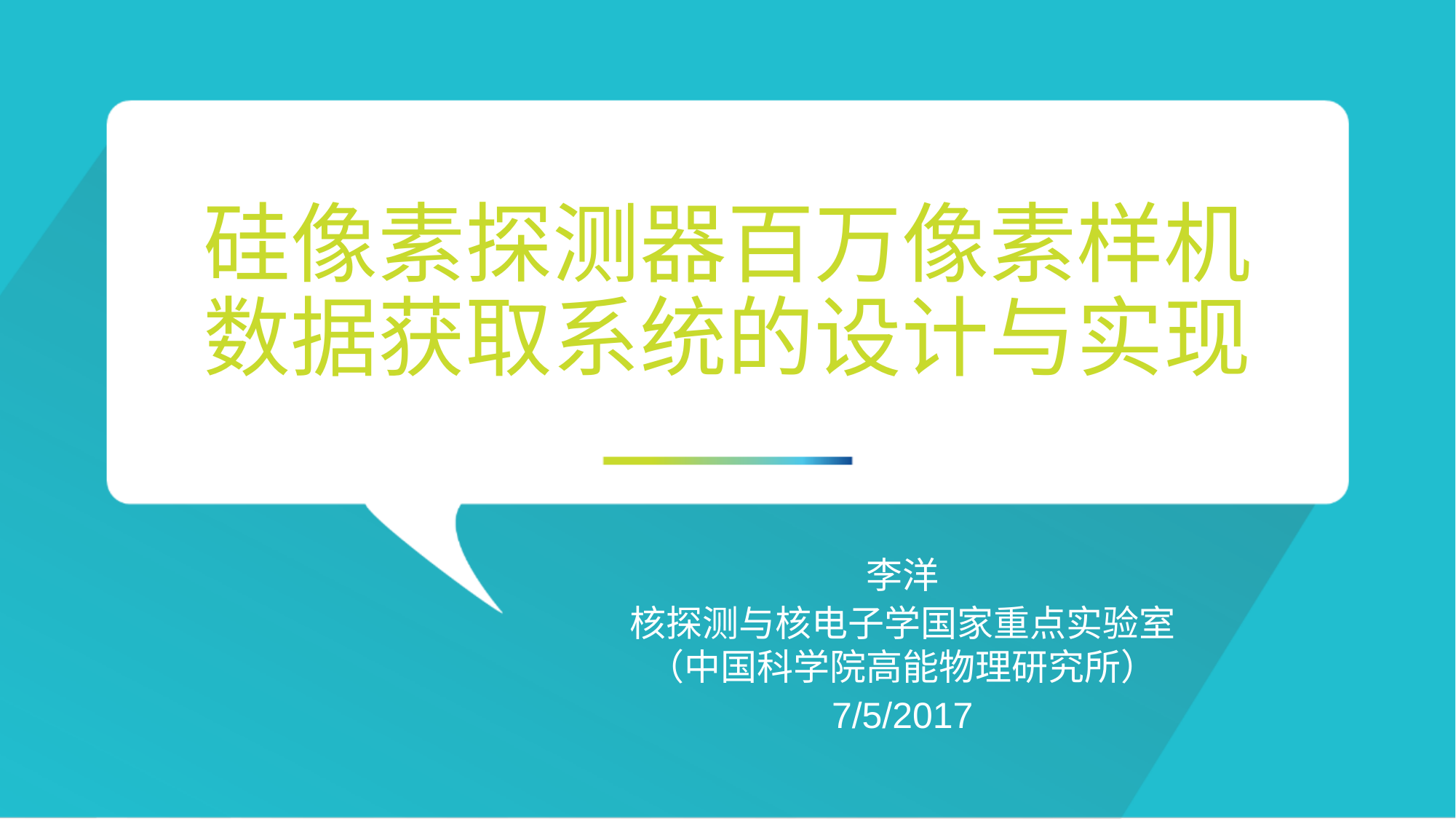

# 硅像素探测器百万像素样机数据获取系统的设计与实现
李洋
核探测与核电子学国家重点实验室（中国科学院高能物理研究所）
7/5/2017